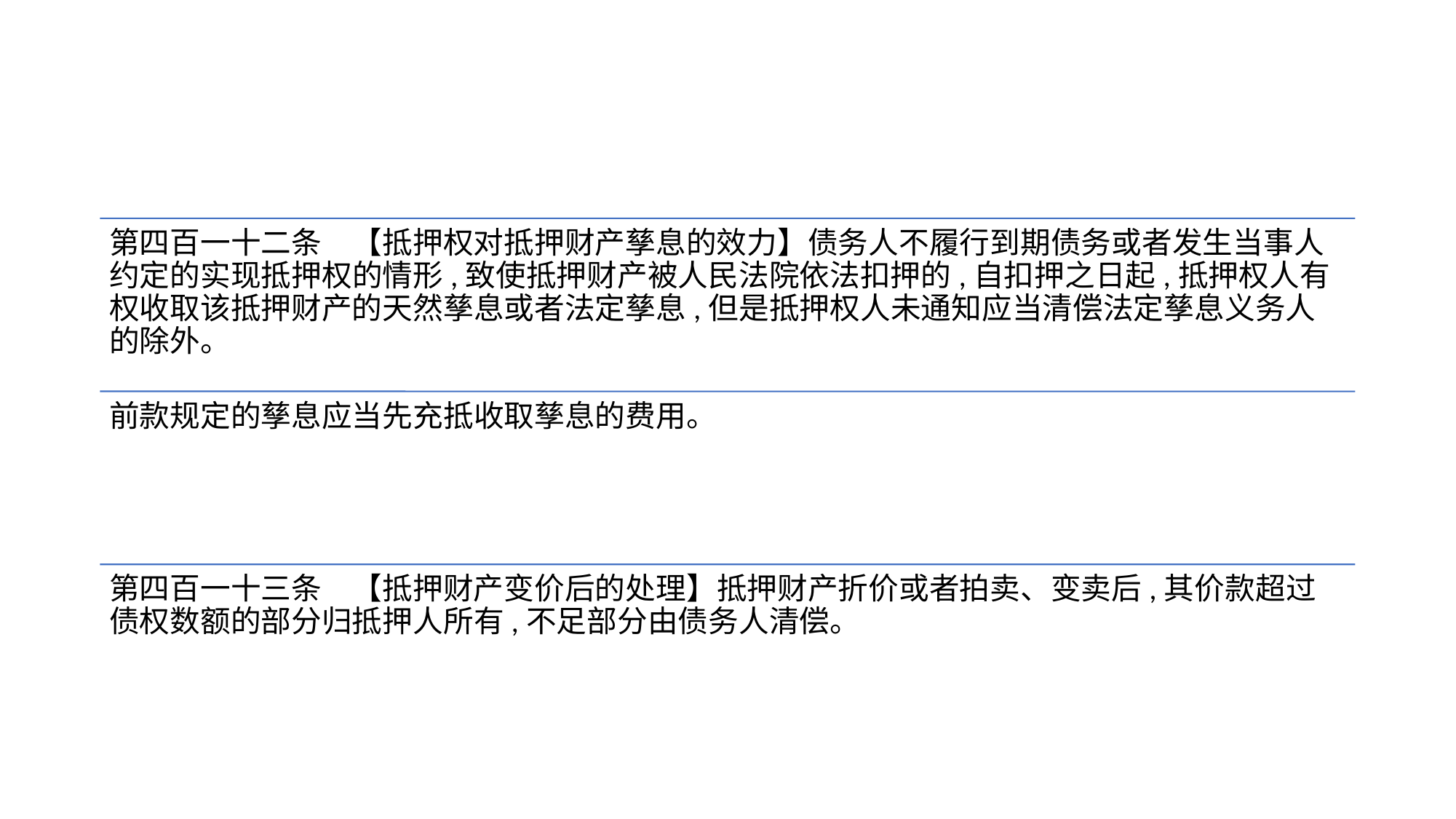

第四百一十二条　【抵押权对抵押财产孳息的效力】债务人不履行到期债务或者发生当事人约定的实现抵押权的情形,致使抵押财产被人民法院依法扣押的,自扣押之日起,抵押权人有权收取该抵押财产的天然孳息或者法定孳息,但是抵押权人未通知应当清偿法定孳息义务人的除外。
前款规定的孳息应当先充抵收取孳息的费用。
第四百一十三条　【抵押财产变价后的处理】抵押财产折价或者拍卖、变卖后,其价款超过债权数额的部分归抵押人所有,不足部分由债务人清偿。